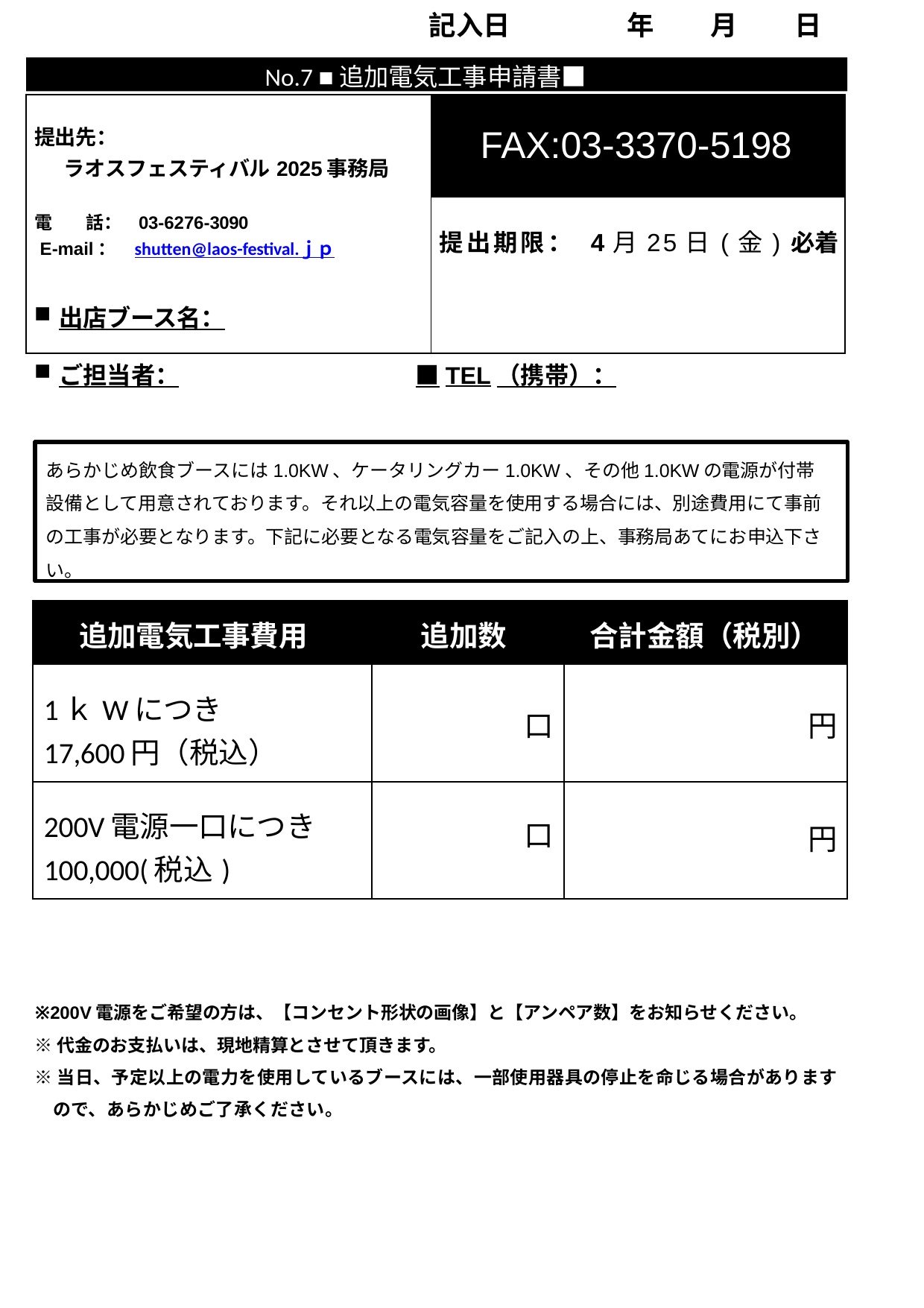

記入日	年	月	日
No.7 ■追加電気工事申請書■
| 提出先： ラオスフェスティバル2025事務局 電 話： 03-6276-3090 E-mail： shutten@laos-festival.ｊｐ | FAX:03-3370-5198 |
| --- | --- |
|  | 提出期限： 4月25日(金)必着 |
出店ブース名：

ご担当者：	                ■TEL（携帯）：
あらかじめ飲食ブースには1.0KW、ケータリングカー1.0KW、その他1.0KWの電源が付帯設備として用意されております。それ以上の電気容量を使用する場合には、別途費用にて事前の工事が必要となります。下記に必要となる電気容量をご記入の上、事務局あてにお申込下さい。
| 追加電気工事費用 | 追加数 | 合計金額（税別） |
| --- | --- | --- |
| 1ｋWにつき 17,600円（税込） | 口 | 円 |
| 200V電源一口につき 100,000(税込) | 口 | 円 |
※200V電源をご希望の方は、【コンセント形状の画像】と【アンペア数】をお知らせください。
※代金のお支払いは、現地精算とさせて頂きます。
※当日、予定以上の電力を使用しているブースには、一部使用器具の停止を命じる場合がありますので、あらかじめご了承ください。